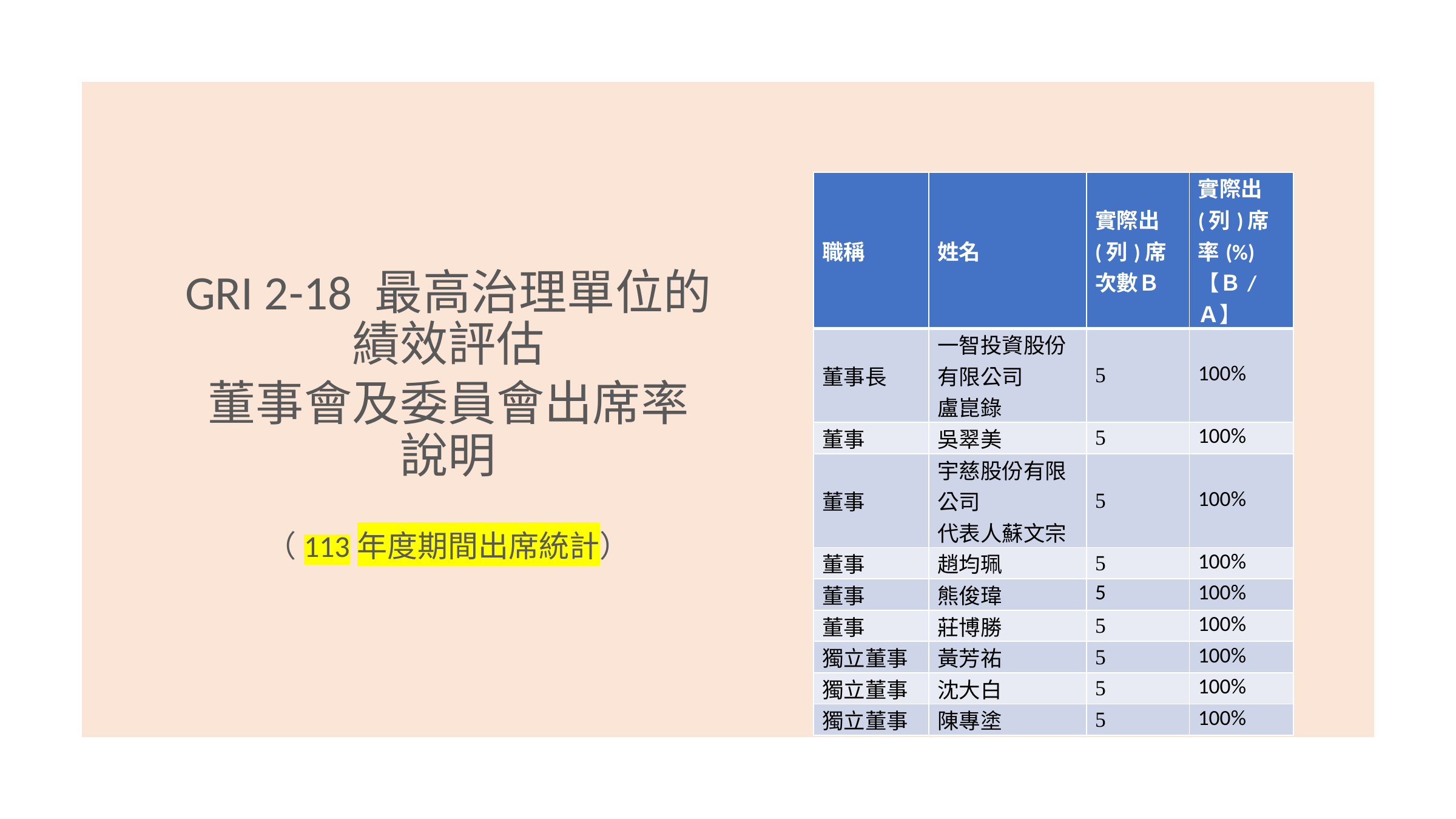

GRI 2-18 最高治理單位的績效評估
董事會及委員會出席率說明

（113年度期間出席統計）
| 職稱 | 姓名 | 實際出(列)席次數Ｂ | 實際出(列)席率(%)【Ｂ/Ａ】 |
| --- | --- | --- | --- |
| 董事長 | 一智投資股份有限公司 盧崑錄 | 5 | 100% |
| 董事 | 吳翠美 | 5 | 100% |
| 董事 | 宇慈股份有限公司 代表人蘇文宗 | 5 | 100% |
| 董事 | 趙均珮 | 5 | 100% |
| 董事 | 熊俊瑋 | 5 | 100% |
| 董事 | 莊博勝 | 5 | 100% |
| 獨立董事 | 黃芳祐 | 5 | 100% |
| 獨立董事 | 沈大白 | 5 | 100% |
| 獨立董事 | 陳專塗 | 5 | 100% |